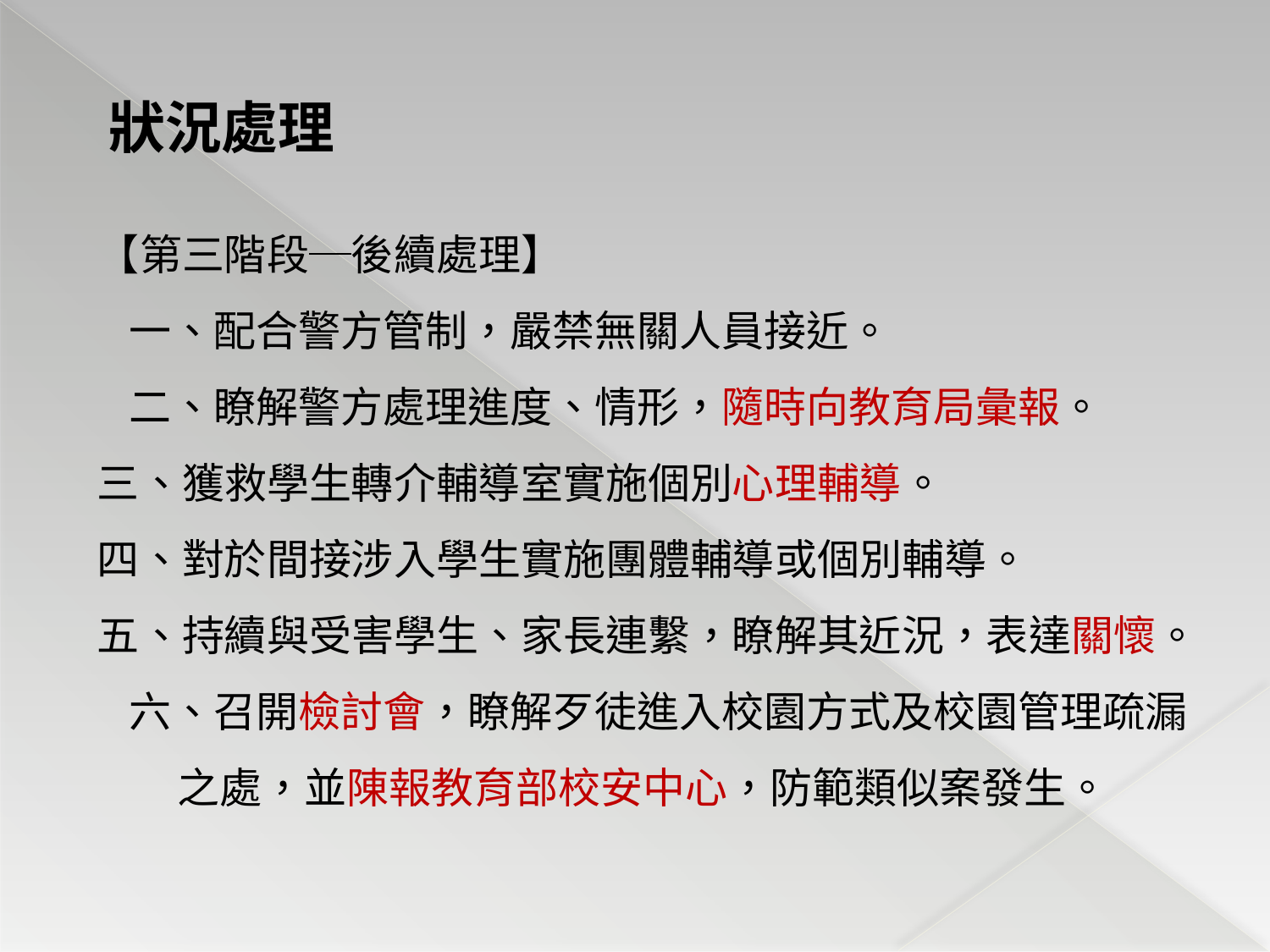

狀況處理
【第三階段─後續處理】
一、配合警方管制，嚴禁無關人員接近。
二、瞭解警方處理進度、情形，隨時向教育局彙報。
三、獲救學生轉介輔導室實施個別心理輔導。
四、對於間接涉入學生實施團體輔導或個別輔導。
五、持續與受害學生、家長連繫，瞭解其近況，表達關懷。
六、召開檢討會，瞭解歹徒進入校園方式及校園管理疏漏
    之處，並陳報教育部校安中心，防範類似案發生。